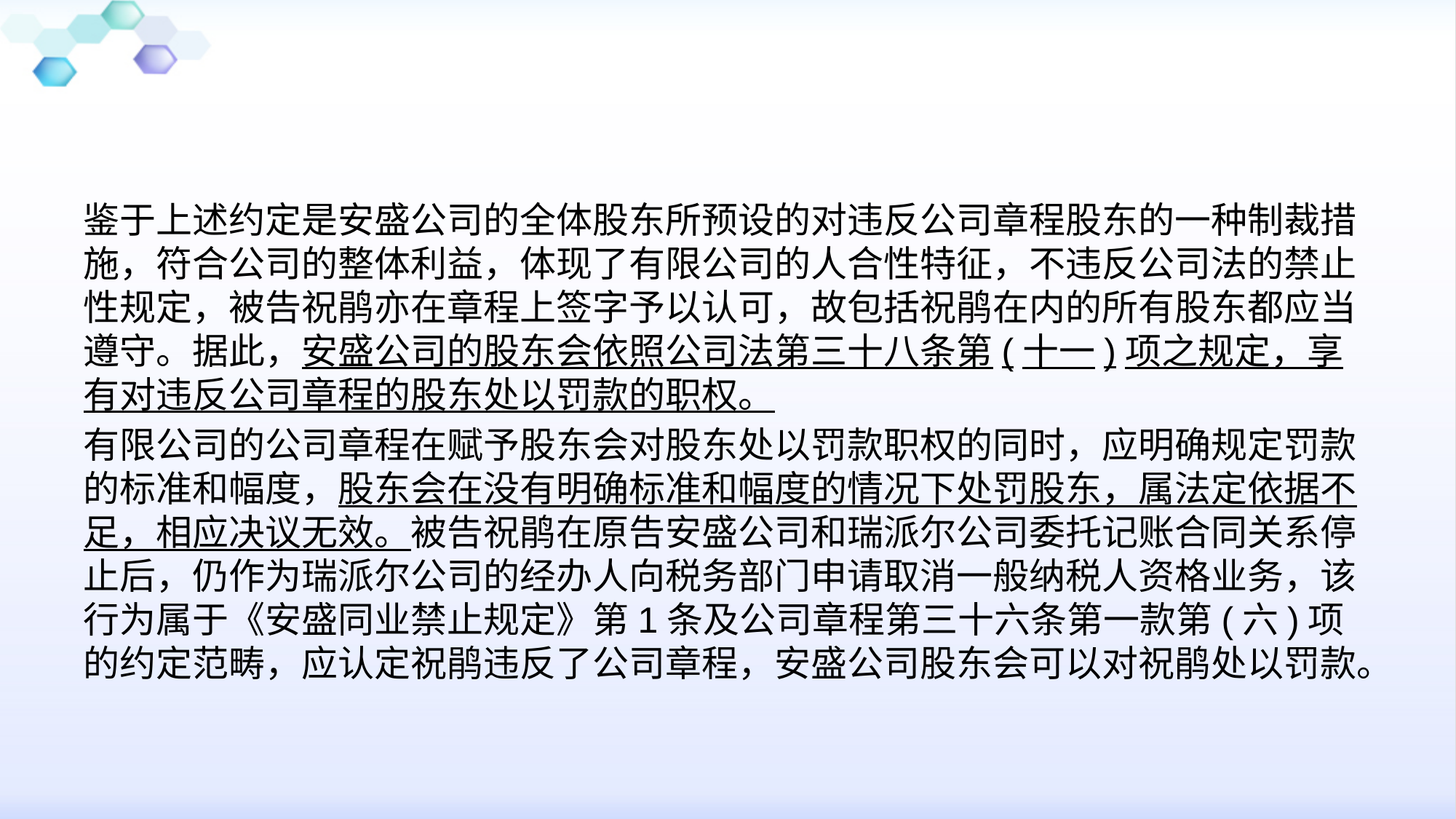

鉴于上述约定是安盛公司的全体股东所预设的对违反公司章程股东的一种制裁措施，符合公司的整体利益，体现了有限公司的人合性特征，不违反公司法的禁止性规定，被告祝鹃亦在章程上签字予以认可，故包括祝鹃在内的所有股东都应当遵守。据此，安盛公司的股东会依照公司法第三十八条第(十一)项之规定，享有对违反公司章程的股东处以罚款的职权。
有限公司的公司章程在赋予股东会对股东处以罚款职权的同时，应明确规定罚款的标准和幅度，股东会在没有明确标准和幅度的情况下处罚股东，属法定依据不足，相应决议无效。被告祝鹃在原告安盛公司和瑞派尔公司委托记账合同关系停止后，仍作为瑞派尔公司的经办人向税务部门申请取消一般纳税人资格业务，该行为属于《安盛同业禁止规定》第1条及公司章程第三十六条第一款第(六)项的约定范畴，应认定祝鹃违反了公司章程，安盛公司股东会可以对祝鹃处以罚款。